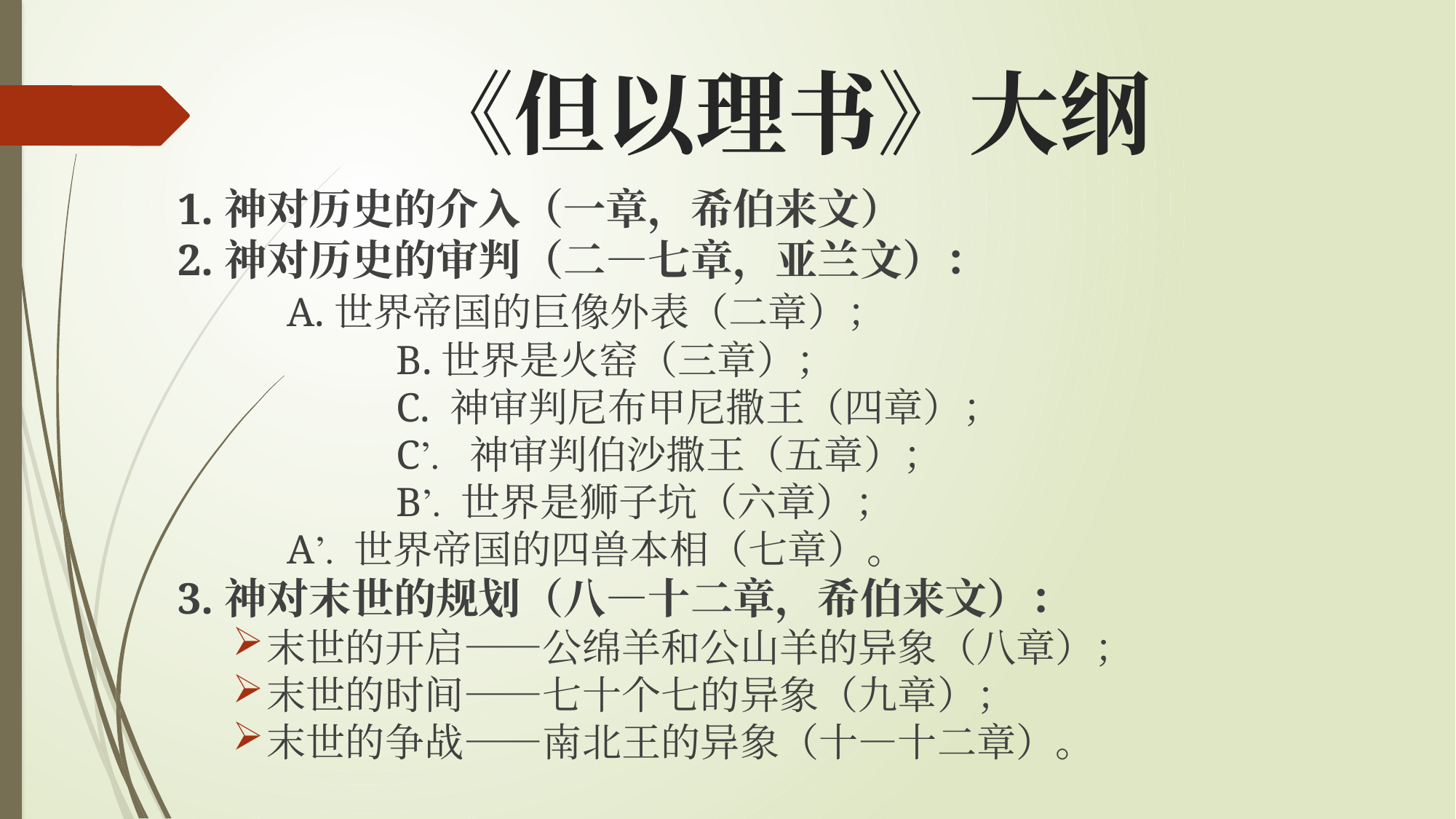

# 《但以理书》大纲
1.神对历史的介入（一章，希伯来文）
2.神对历史的审判（二—七章，亚兰文）：
  	A.世界帝国的巨像外表（二章）；
		B.世界是火窑（三章）；
	   	C. 神审判尼布甲尼撒王（四章）；
	 　	C’.  神审判伯沙撒王（五章）；
		B’. 世界是狮子坑（六章）；
  	A’. 世界帝国的四兽本相（七章）。
3.神对末世的规划（八—十二章，希伯来文）：
末世的开启——公绵羊和公山羊的异象（八章）；
末世的时间——七十个七的异象（九章）；
末世的争战——南北王的异象（十—十二章）。